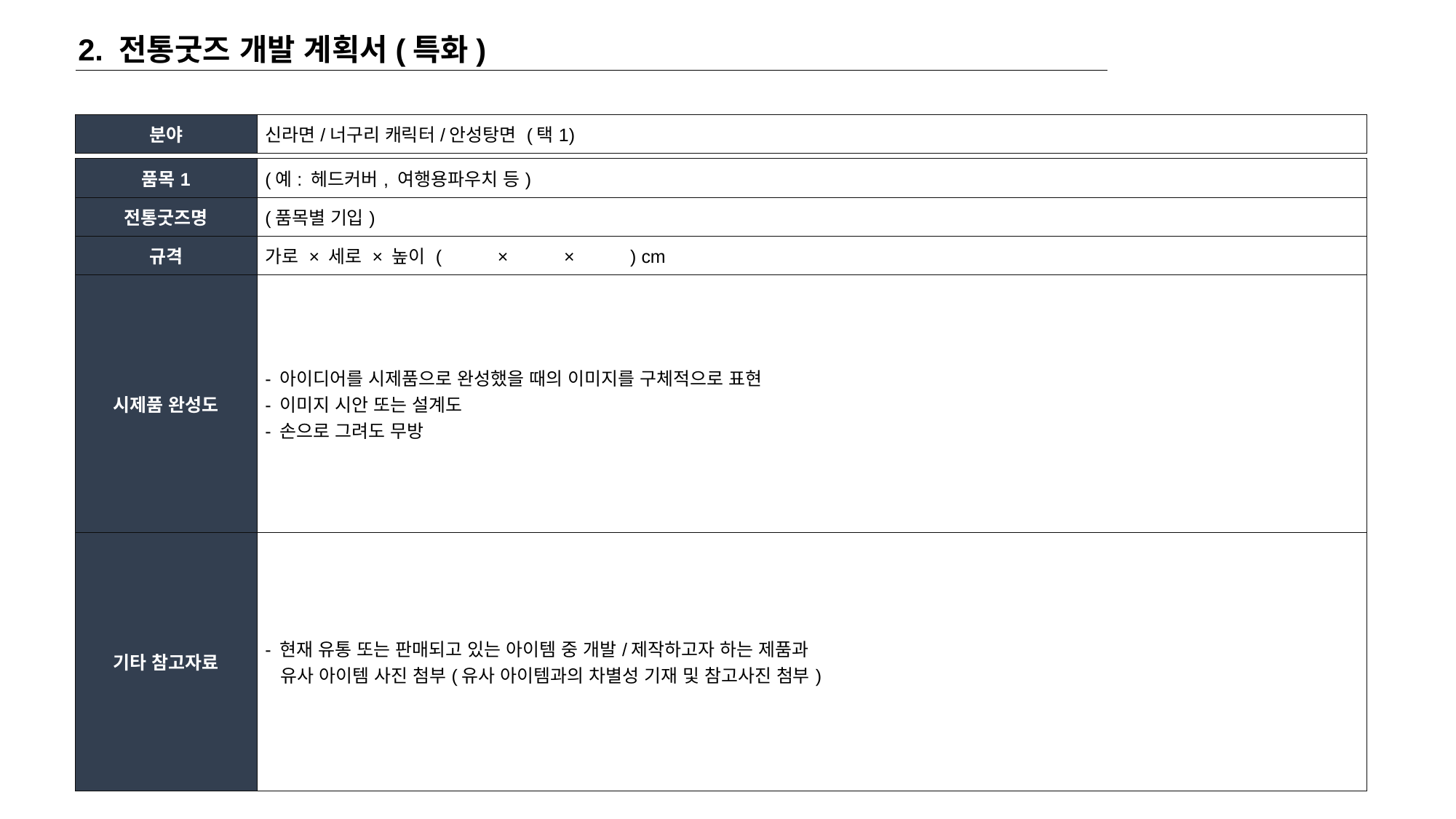

2. 전통굿즈 개발 계획서(특화)
| 분야 | 신라면/너구리 캐릭터/안성탕면 (택1) |
| --- | --- |
| 품목1 | (예: 헤드커버, 여행용파우치 등) |
| --- | --- |
| 전통굿즈명 | (품목별 기입) |
| 규격 | 가로 × 세로 × 높이 ( × × ) cm |
| 시제품 완성도 | - 아이디어를 시제품으로 완성했을 때의 이미지를 구체적으로 표현 - 이미지 시안 또는 설계도 - 손으로 그려도 무방 |
| 기타 참고자료 | - 현재 유통 또는 판매되고 있는 아이템 중 개발/제작하고자 하는 제품과 유사 아이템 사진 첨부(유사 아이템과의 차별성 기재 및 참고사진 첨부) |